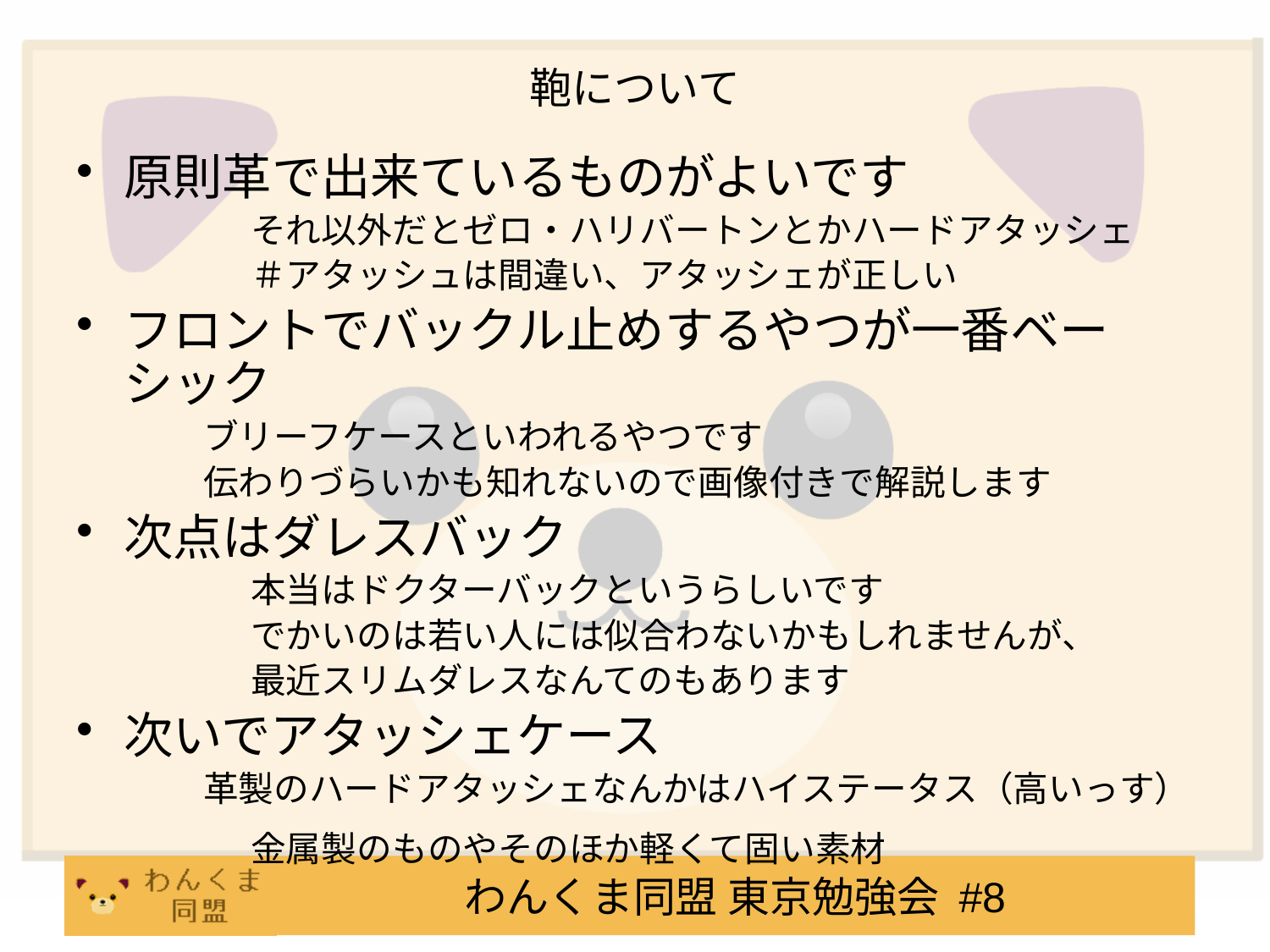

# 鞄について
原則革で出来ているものがよいです
		それ以外だとゼロ・ハリバートンとかハードアタッシェ
		＃アタッシュは間違い、アタッシェが正しい
フロントでバックル止めするやつが一番ベーシック
ブリーフケースといわれるやつです
伝わりづらいかも知れないので画像付きで解説します
次点はダレスバック
		本当はドクターバックというらしいです
		でかいのは若い人には似合わないかもしれませんが、
		最近スリムダレスなんてのもあります
次いでアタッシェケース
革製のハードアタッシェなんかはハイステータス（高いっす）
		金属製のものやそのほか軽くて固い素材